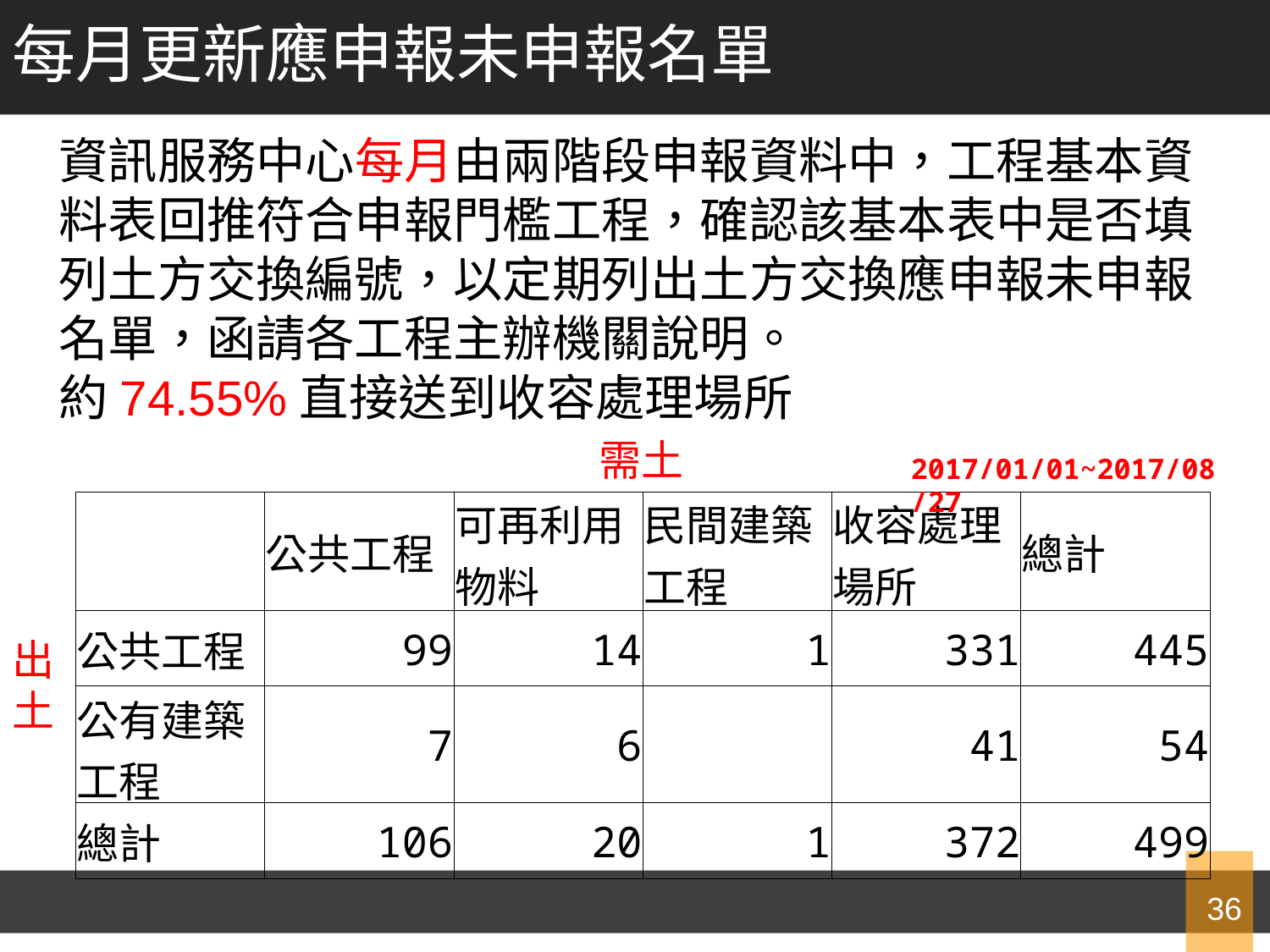

每月更新應申報未申報名單
資訊服務中心每月由兩階段申報資料中，工程基本資料表回推符合申報門檻工程，確認該基本表中是否填列土方交換編號，以定期列出土方交換應申報未申報名單，函請各工程主辦機關說明。
約74.55%直接送到收容處理場所
需土
2017/01/01~2017/08/27
|  | 公共工程 | 可再利用物料 | 民間建築工程 | 收容處理場所 | 總計 |
| --- | --- | --- | --- | --- | --- |
| 公共工程 | 99 | 14 | 1 | 331 | 445 |
| 公有建築工程 | 7 | 6 |  | 41 | 54 |
| 總計 | 106 | 20 | 1 | 372 | 499 |
出土
36